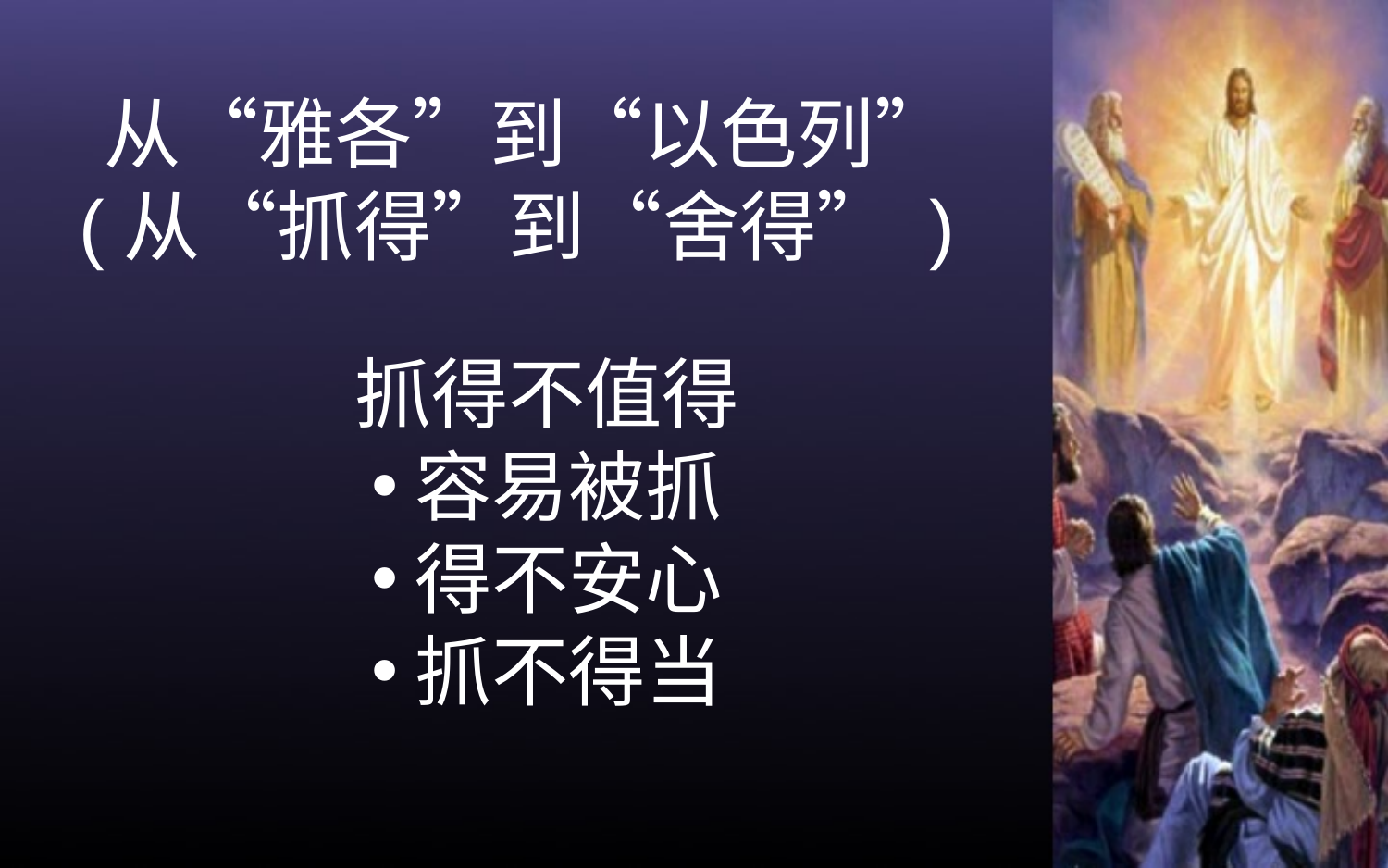

从“雅各”到“以色列”
(从“抓得”到“舍得” )

抓得不值得
容易被抓
得不安心
抓不得当